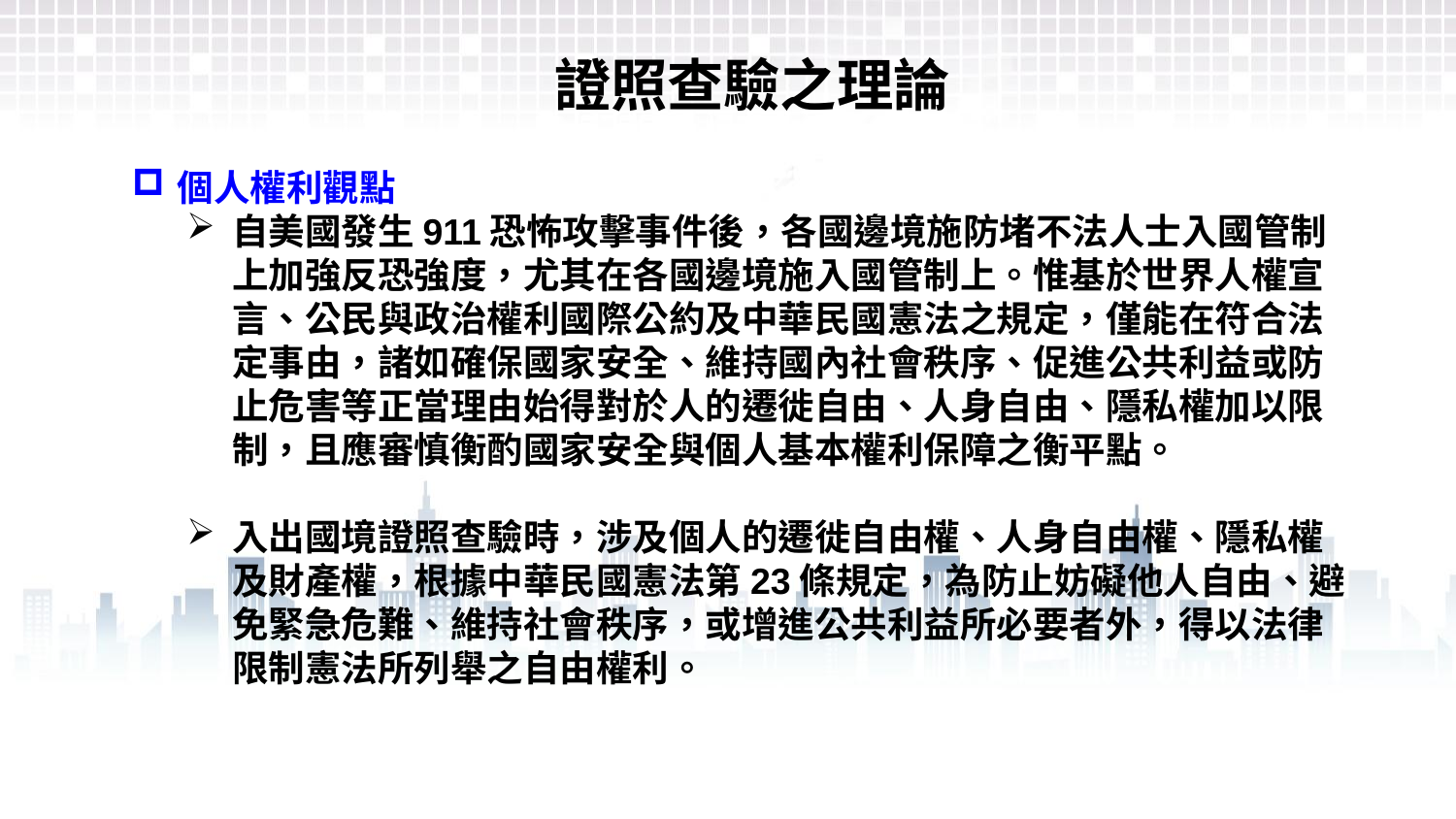

證照查驗之理論
個人權利觀點
自美國發生911恐怖攻擊事件後，各國邊境施防堵不法人士入國管制上加強反恐強度，尤其在各國邊境施入國管制上。惟基於世界人權宣言、公民與政治權利國際公約及中華民國憲法之規定，僅能在符合法定事由，諸如確保國家安全、維持國內社會秩序、促進公共利益或防止危害等正當理由始得對於人的遷徙自由、人身自由、隱私權加以限制，且應審慎衡酌國家安全與個人基本權利保障之衡平點。

入出國境證照查驗時，涉及個人的遷徙自由權、人身自由權、隱私權及財產權，根據中華民國憲法第23條規定，為防止妨礙他人自由、避免緊急危難、維持社會秩序，或增進公共利益所必要者外，得以法律限制憲法所列舉之自由權利。